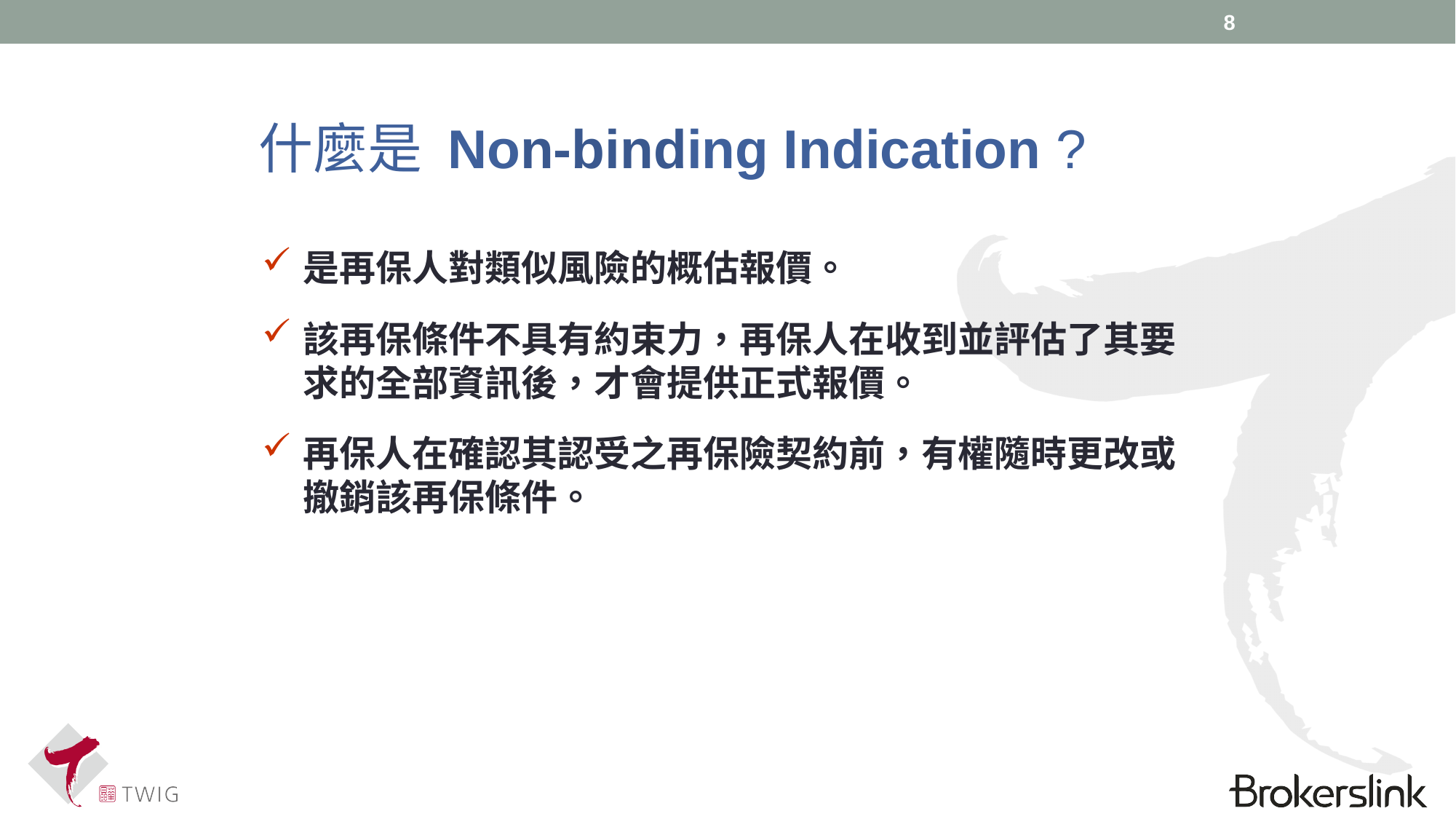

8

什麼是 Non-binding Indication ?
是再保人對類似風險的概估報價。
該再保條件不具有約束力，再保人在收到並評估了其要求的全部資訊後，才會提供正式報價。
再保人在確認其認受之再保險契約前，有權隨時更改或撤銷該再保條件。